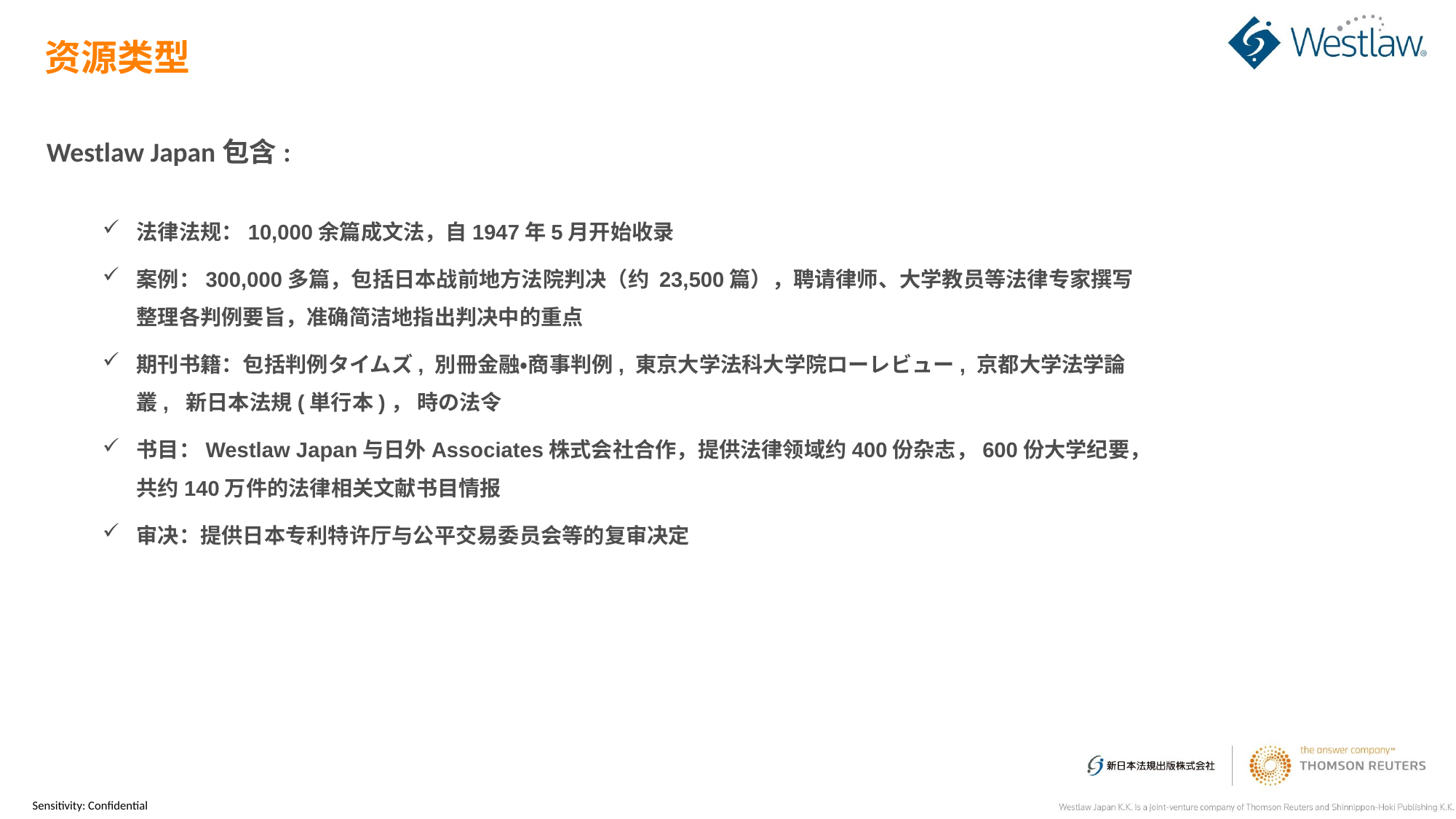

# 资源类型
Westlaw Japan包含:
法律法规：10,000余篇成文法，自1947年5月开始收录
案例：300,000多篇，包括日本战前地方法院判决（约 23,500篇），聘请律师、大学教员等法律专家撰写整理各判例要旨，准确简洁地指出判决中的重点
期刊书籍：包括判例タイムズ, 別冊金融・商事判例, 東京大学法科大学院ローレビュー, 京都大学法学論叢,  新日本法規(単行本)， 時の法令
书目：Westlaw Japan与日外Associates株式会社合作，提供法律领域约400份杂志，600份大学纪要，共约140万件的法律相关文献书目情报
审决：提供日本专利特许厅与公平交易委员会等的复审决定